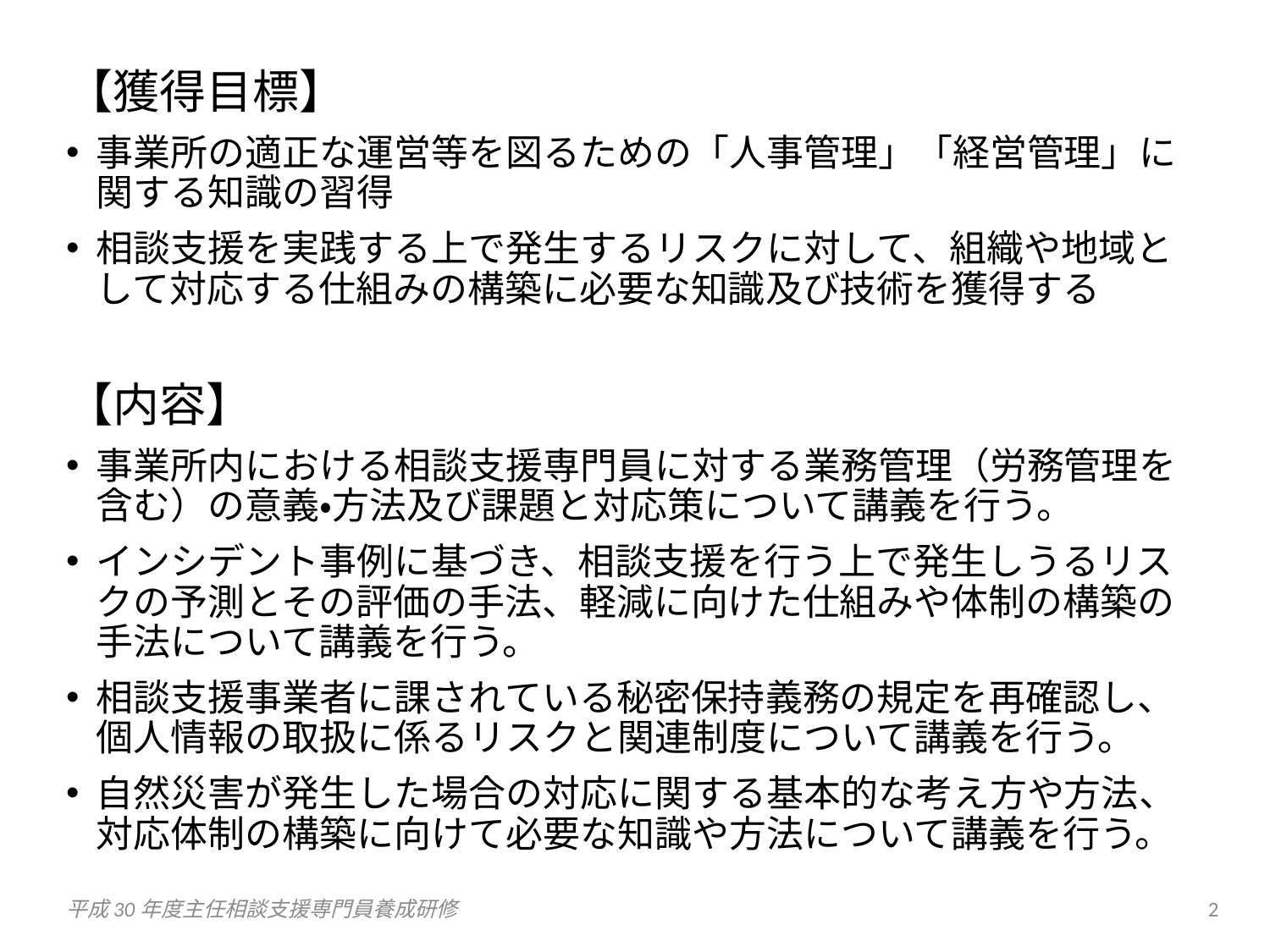

【獲得目標】
事業所の適正な運営等を図るための「人事管理」「経営管理」に関する知識の習得
相談支援を実践する上で発生するリスクに対して、組織や地域として対応する仕組みの構築に必要な知識及び技術を獲得する

【内容】
事業所内における相談支援専門員に対する業務管理（労務管理を含む）の意義・方法及び課題と対応策について講義を行う。
インシデント事例に基づき、相談支援を行う上で発生しうるリスクの予測とその評価の手法、軽減に向けた仕組みや体制の構築の手法について講義を行う。
相談支援事業者に課されている秘密保持義務の規定を再確認し、個人情報の取扱に係るリスクと関連制度について講義を行う。
自然災害が発生した場合の対応に関する基本的な考え方や方法、対応体制の構築に向けて必要な知識や方法について講義を行う。

平成30年度主任相談支援専門員養成研修
2